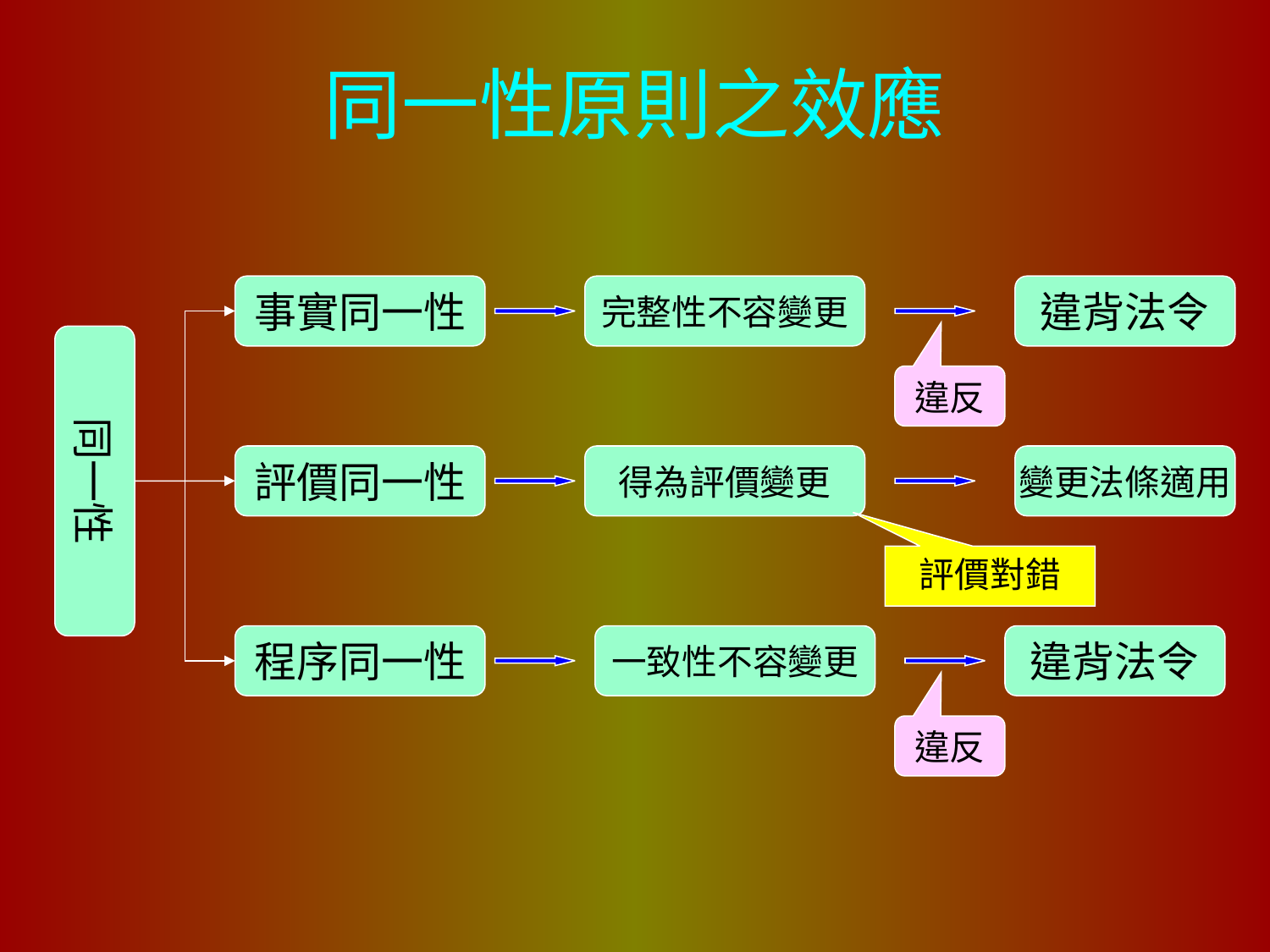

# 同一性原則之效應
事實同一性
完整性不容變更
違背法令

同一性
違反
評價同一性
得為評價變更
變更法條適用

評價對錯
程序同一性
一致性不容變更
違背法令

違反